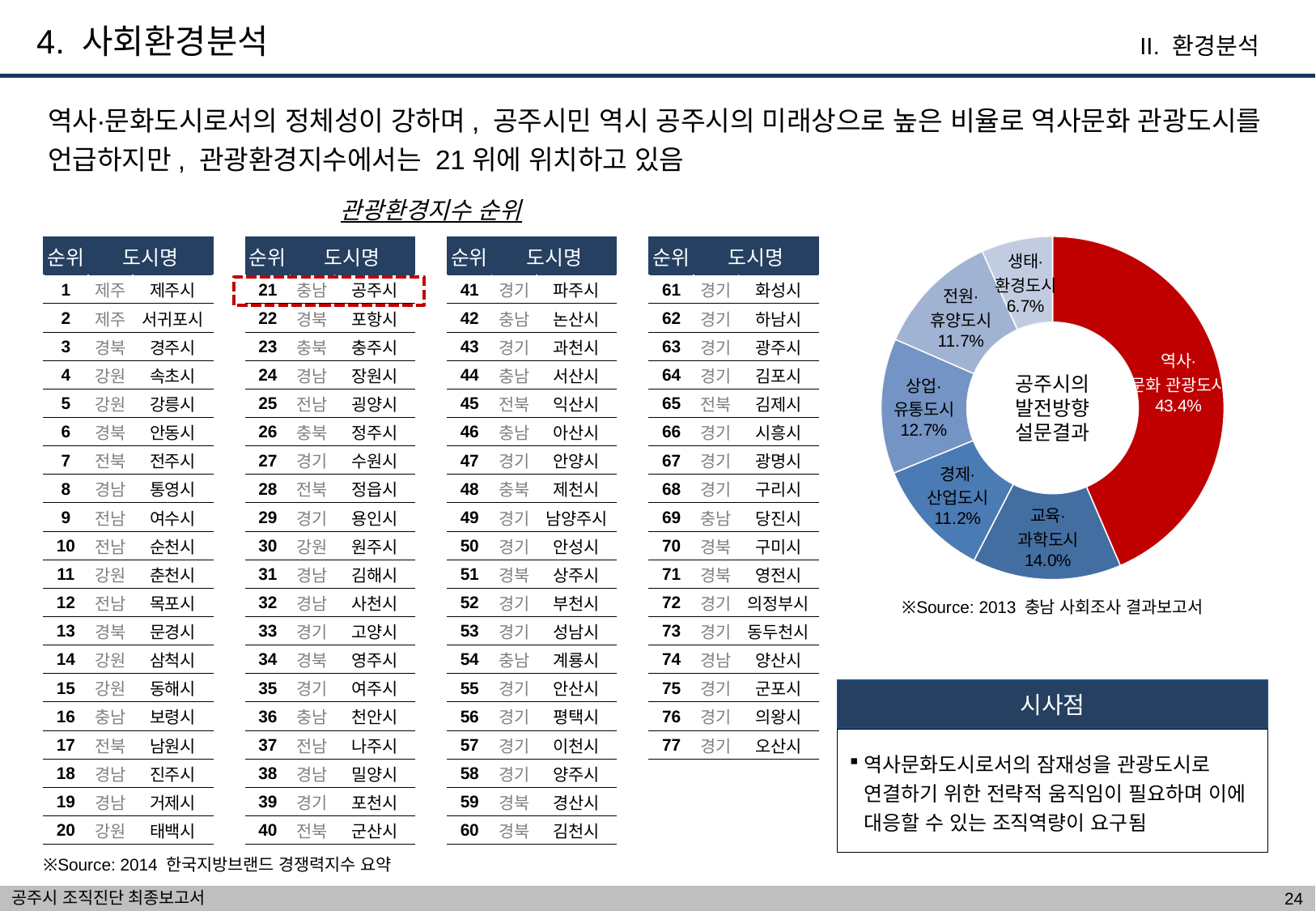

4. 사회환경분석
II. 환경분석
역사∙문화도시로서의 정체성이 강하며, 공주시민 역시 공주시의 미래상으로 높은 비율로 역사문화 관광도시를 언급하지만, 관광환경지수에서는 21위에 위치하고 있음
관광환경지수 순위

### Chart

| Category | 점유율 |
|---|---|
| 역사∙문화 관광도시 | 0.4340000000000014 |
| 교육∙과학도시 | 0.14 |
| 경제∙산업도시 | 0.112 |
| 상업∙유통 도시 | 0.127 |
| 전원∙휴양도시 | 0.11700000000000002 |
| 생태∙환경도시 | 0.067 |
| 순위 | 도시명 |  |  | 순위 | 도시명 |  |  | 순위 | 도시명 |  |  | 순위 | 도시명 |  |
| --- | --- | --- | --- | --- | --- | --- | --- | --- | --- | --- | --- | --- | --- | --- |
| 1 | 제주 | 제주시 |  | 21 | 충남 | 공주시 |  | 41 | 경기 | 파주시 |  | 61 | 경기 | 화성시 |
| 2 | 제주 | 서귀포시 |  | 22 | 경북 | 포항시 |  | 42 | 충남 | 논산시 |  | 62 | 경기 | 하남시 |
| 3 | 경북 | 경주시 |  | 23 | 충북 | 충주시 |  | 43 | 경기 | 과천시 |  | 63 | 경기 | 광주시 |
| 4 | 강원 | 속초시 |  | 24 | 경남 | 장원시 |  | 44 | 충남 | 서산시 |  | 64 | 경기 | 김포시 |
| 5 | 강원 | 강릉시 |  | 25 | 전남 | 굉양시 |  | 45 | 전북 | 익산시 |  | 65 | 전북 | 김제시 |
| 6 | 경북 | 안동시 |  | 26 | 충북 | 정주시 |  | 46 | 충남 | 아산시 |  | 66 | 경기 | 시흥시 |
| 7 | 전북 | 전주시 |  | 27 | 경기 | 수원시 |  | 47 | 경기 | 안양시 |  | 67 | 경기 | 광명시 |
| 8 | 경남 | 통영시 |  | 28 | 전북 | 정읍시 |  | 48 | 충북 | 제천시 |  | 68 | 경기 | 구리시 |
| 9 | 전남 | 여수시 |  | 29 | 경기 | 용인시 |  | 49 | 경기 | 남양주시 |  | 69 | 충남 | 당진시 |
| 10 | 전남 | 순천시 |  | 30 | 강원 | 원주시 |  | 50 | 경기 | 안성시 |  | 70 | 경북 | 구미시 |
| 11 | 강원 | 춘천시 |  | 31 | 경남 | 김해시 |  | 51 | 경북 | 상주시 |  | 71 | 경북 | 영전시 |
| 12 | 전남 | 목포시 |  | 32 | 경남 | 사천시 |  | 52 | 경기 | 부천시 |  | 72 | 경기 | 의정부시 |
| 13 | 경북 | 문경시 |  | 33 | 경기 | 고양시 |  | 53 | 경기 | 성남시 |  | 73 | 경기 | 동두천시 |
| 14 | 강원 | 삼척시 |  | 34 | 경북 | 영주시 |  | 54 | 충남 | 계룡시 |  | 74 | 경남 | 양산시 |
| 15 | 강원 | 동해시 |  | 35 | 경기 | 여주시 |  | 55 | 경기 | 안산시 |  | 75 | 경기 | 군포시 |
| 16 | 충남 | 보령시 |  | 36 | 충남 | 천안시 |  | 56 | 경기 | 평택시 |  | 76 | 경기 | 의왕시 |
| 17 | 전북 | 남원시 |  | 37 | 전남 | 나주시 |  | 57 | 경기 | 이천시 |  | 77 | 경기 | 오산시 |
| 18 | 경남 | 진주시 |  | 38 | 경남 | 밀양시 |  | 58 | 경기 | 양주시 |  |  |  |  |
| 19 | 경남 | 거제시 |  | 39 | 경기 | 포천시 |  | 59 | 경북 | 경산시 |  |  |  |  |
| 20 | 강원 | 태백시 |  | 40 | 전북 | 군산시 |  | 60 | 경북 | 김천시 |  |  |  |  |

공주시의
발전방향
설문결과
※ Source: 2013 충남 사회조사 결과보고서
시사점
역사문화도시로서의 잠재성을 관광도시로 연결하기 위한 전략적 움직임이 필요하며 이에 대응할 수 있는 조직역량이 요구됨
※ Source: 2014 한국지방브랜드 경쟁력지수 요약